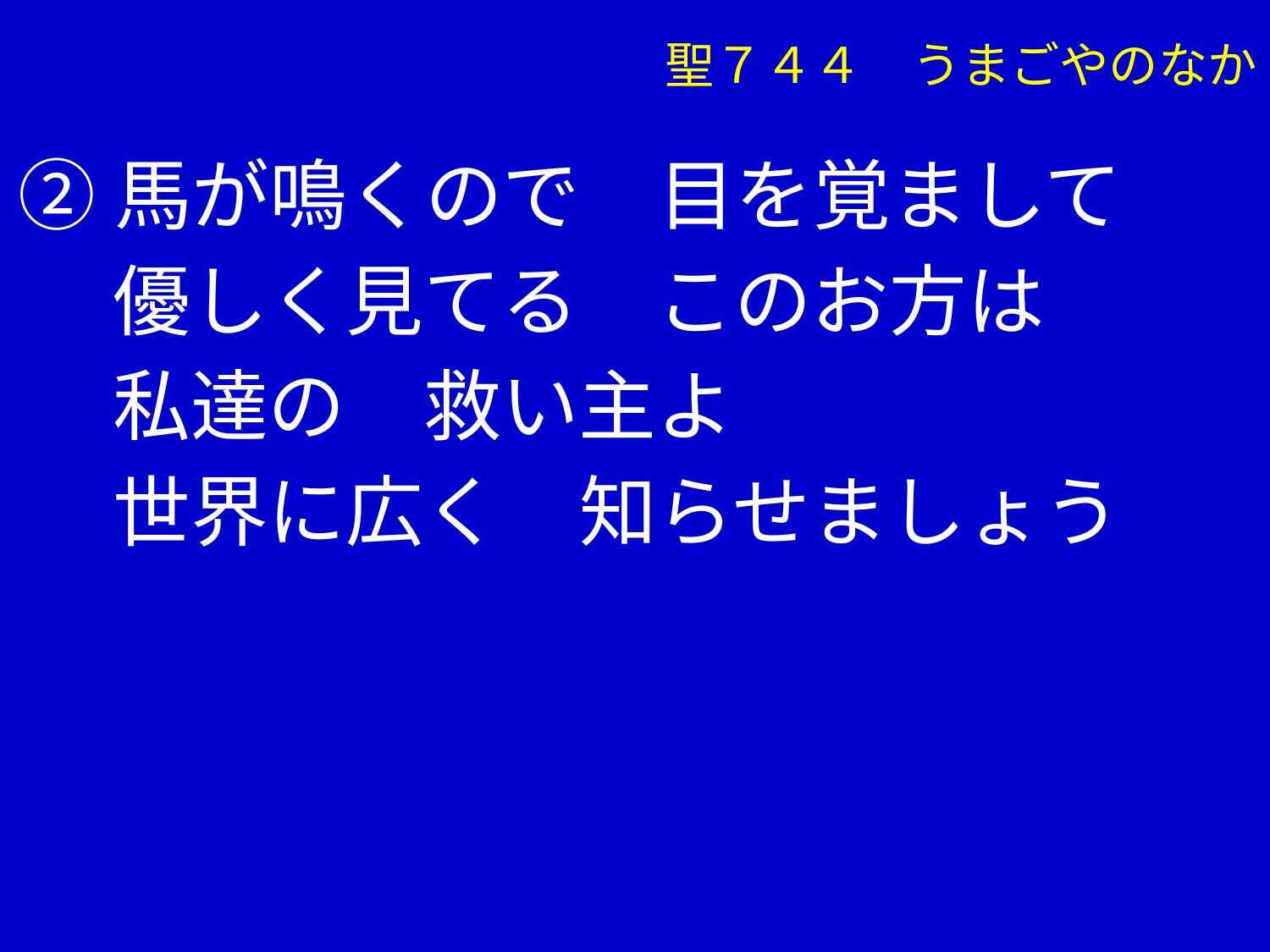

聖７４４　うまごやのなか
②馬が鳴くので　目を覚まして
　 優しく見てる　このお方は
　 私達の　救い主よ
　 世界に広く　知らせましょう